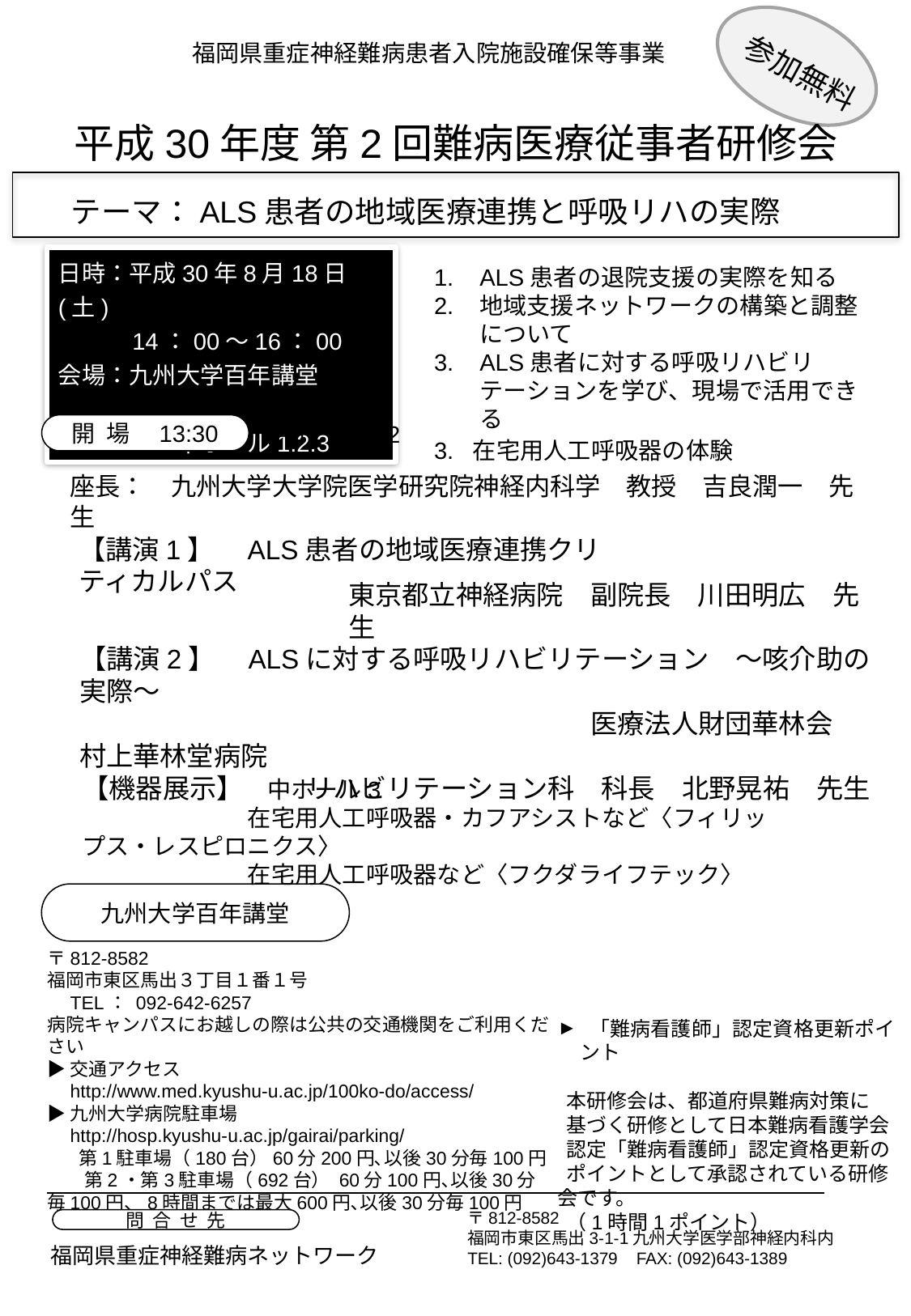

福岡県重症神経難病患者入院施設確保等事業
参加無料
平成30年度 第2回難病医療従事者研修会

テーマ：ALS患者の地域医療連携と呼吸リハの実際

ALS患者の退院支援の実際を知る
地域支援ネットワークの構築と調整について
ALS患者に対する呼吸リハビリテーションを学び、現場で活用できる
3.  在宅用人工呼吸器の体験
日時：平成30年8月18日(土)
  14：00～16：00
会場：九州大学百年講堂
　　　　　中ホール1.2.3
　中ホール1.2
開  場　13:30
座長：　九州大学大学院医学研究院神経内科学　教授　吉良潤一　先生
【講演1】　ALS患者の地域医療連携クリティカルパス
東京都立神経病院　副院長　川田明広　先生
【講演2】　ALSに対する呼吸リハビリテーション　～咳介助の実際～
　　　　　　　　　　　　　　　　　　　医療法人財団華林会　村上華林堂病院
リハビリテーション科　科長　北野晃祐　先生
【機器展示】　中ホール3
　　　　　　　在宅用人工呼吸器・カフアシストなど〈フィリップス・レスピロニクス〉
　　　　　　　在宅用人工呼吸器など〈フクダライフテック〉
九州大学百年講堂
〒812-8582
福岡市東区馬出３丁目１番１号
　TEL： 092-642-6257
病院キャンパスにお越しの際は公共の交通機関をご利用ください
▶交通アクセス
　http://www.med.kyushu-u.ac.jp/100ko-do/access/
▶九州大学病院駐車場
　http://hosp.kyushu-u.ac.jp/gairai/parking/
  　第1駐車場（180台）60分200円､以後30分毎100円
　　第2・第3駐車場（692台） 60分100円､以後30分毎100円、8時間までは最大600円､以後30分毎100円

 「難病看護師」認定資格更新ポイント

 本研修会は、都道府県難病対策に
 基づく研修として日本難病看護学会
 認定「難病看護師」認定資格更新の
 ポイントとして承認されている研修会です。
 （1時間1ポイント）
〒812-8582
福岡市東区馬出3-1-1九州大学医学部神経内科内
TEL: (092)643-1379    FAX: (092)643-1389
問  合  せ  先
福岡県重症神経難病ネットワーク